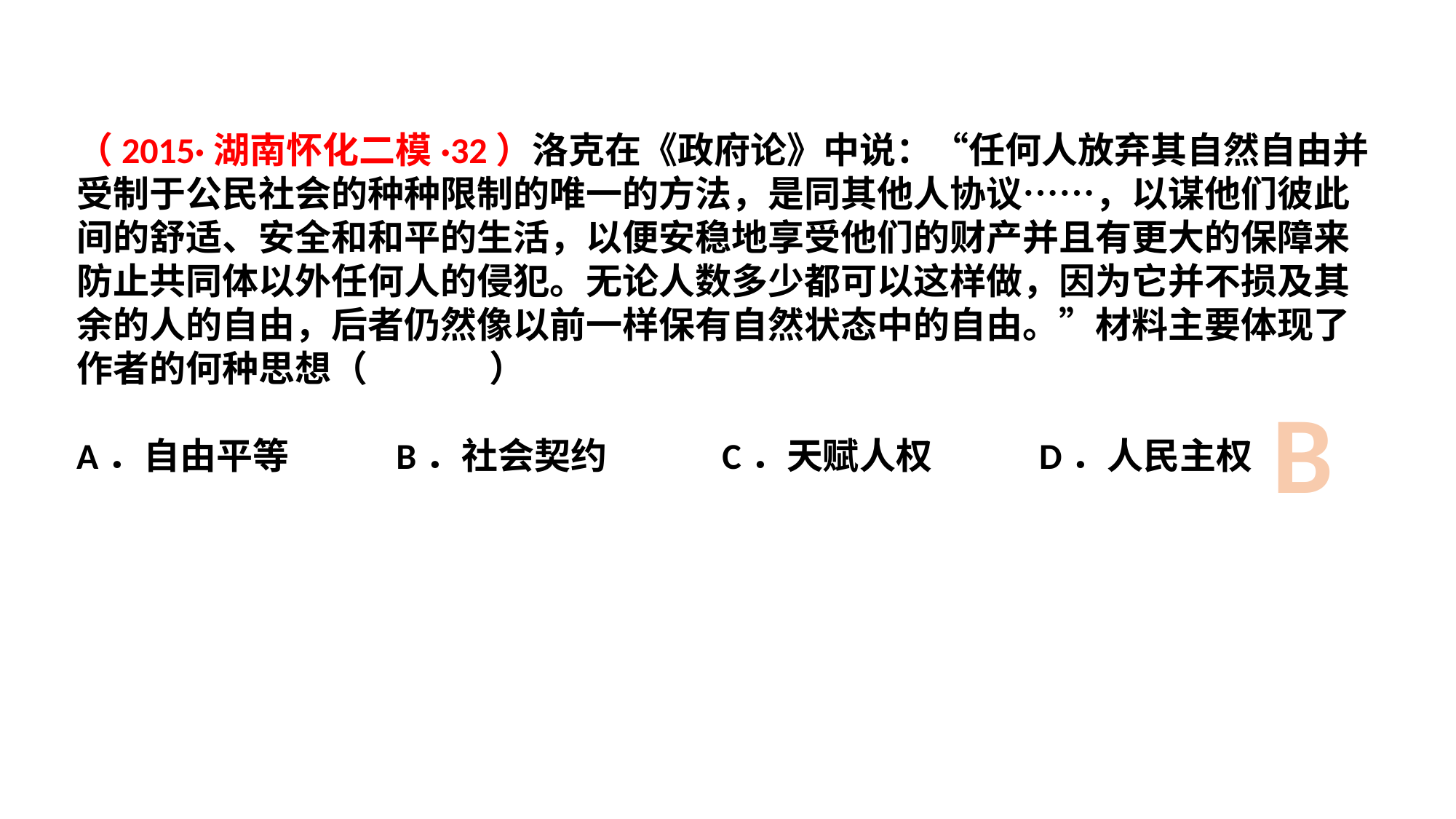

（2015·湖南怀化二模·32）洛克在《政府论》中说：“任何人放弃其自然自由并受制于公民社会的种种限制的唯一的方法，是同其他人协议……，以谋他们彼此间的舒适、安全和和平的生活，以便安稳地享受他们的财产并且有更大的保障来防止共同体以外任何人的侵犯。无论人数多少都可以这样做，因为它并不损及其余的人的自由，后者仍然像以前一样保有自然状态中的自由。”材料主要体现了作者的何种思想（　      　）

A．自由平等            B．社会契约             C．天赋人权            D．人民主权

B